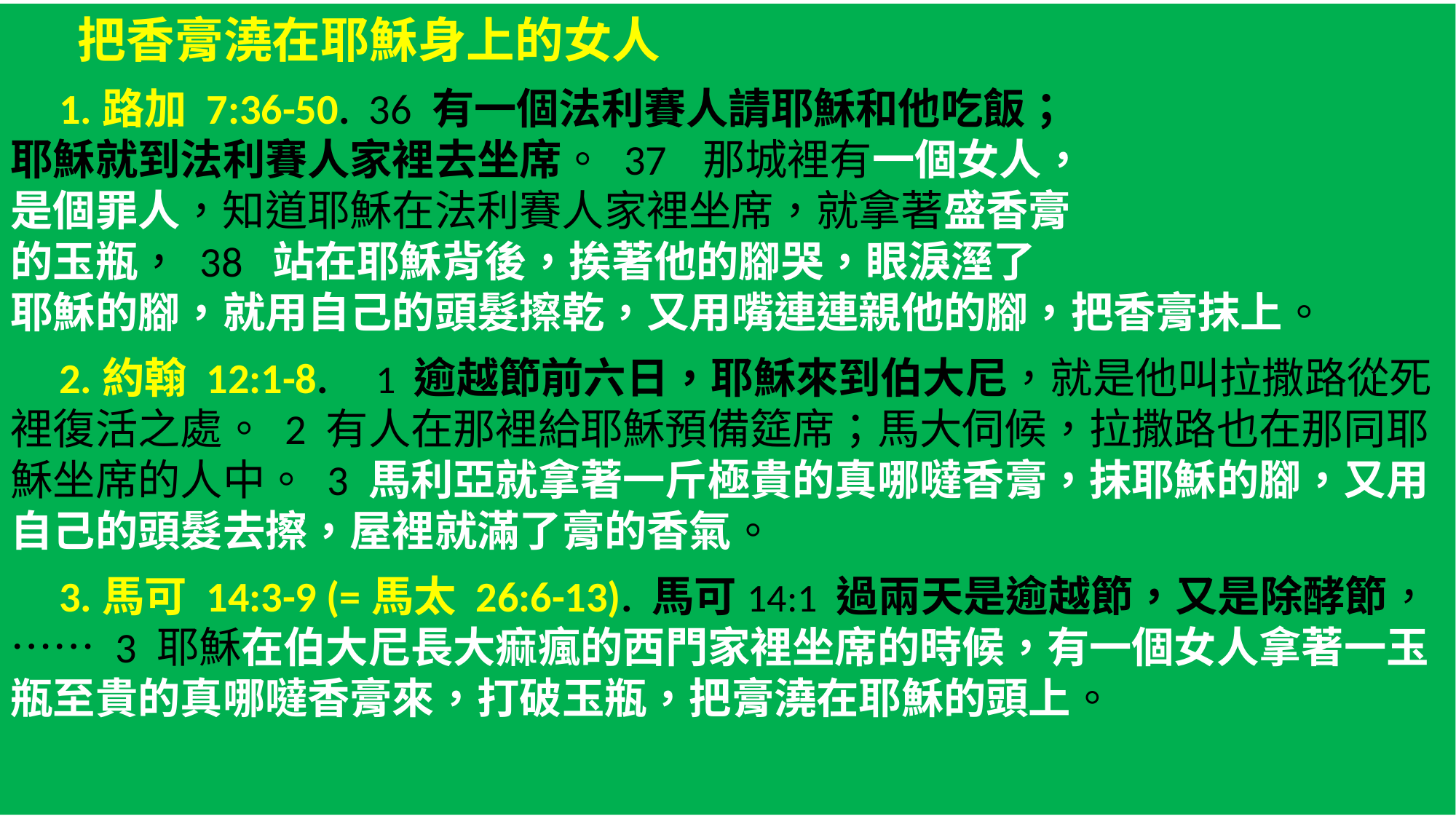

把香膏澆在耶穌身上的女人

     1.路加 7:36-50.  36 有一個法利賽人請耶穌和他吃飯；
耶穌就到法利賽人家裡去坐席。 37 那城裡有一個女人，
是個罪人，知道耶穌在法利賽人家裡坐席，就拿著盛香膏
的玉瓶， 38  站在耶穌背後，挨著他的腳哭，眼淚溼了
耶穌的腳，就用自己的頭髮擦乾，又用嘴連連親他的腳，把香膏抹上。

     2.約翰 12:1-8.     1 逾越節前六日，耶穌來到伯大尼，就是他叫拉撒路從死裡復活之處。 2 有人在那裡給耶穌預備筵席；馬大伺候，拉撒路也在那同耶穌坐席的人中。 3 馬利亞就拿著一斤極貴的真哪噠香膏，抹耶穌的腳，又用自己的頭髮去擦，屋裡就滿了膏的香氣。

     3.馬可 14:3-9 (=馬太 26:6-13). 馬可14:1 過兩天是逾越節，又是除酵節， …… 3 耶穌在伯大尼長大痲瘋的西門家裡坐席的時候，有一個女人拿著一玉瓶至貴的真哪噠香膏來，打破玉瓶，把膏澆在耶穌的頭上。